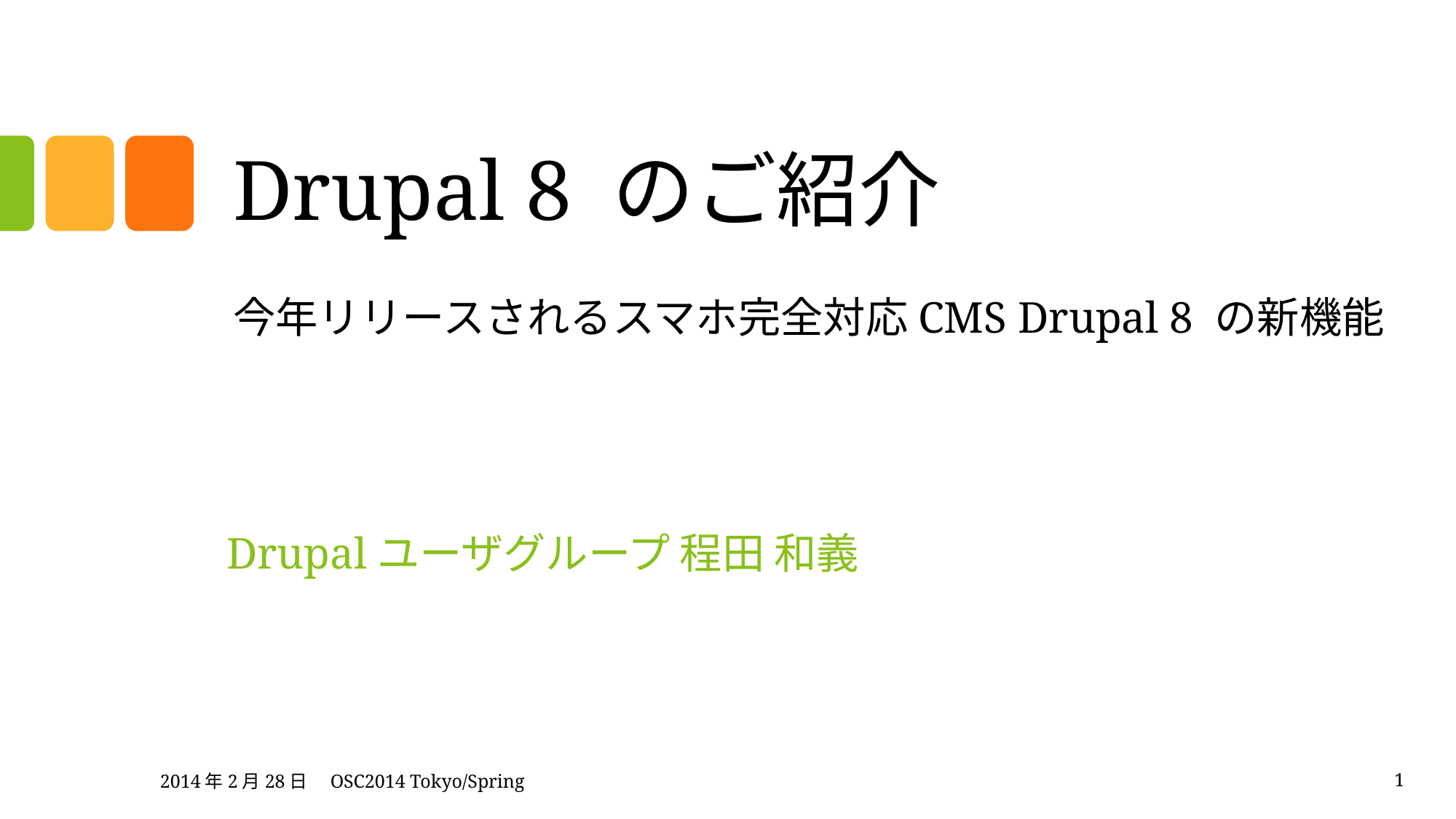

# Drupal 8 のご紹介
今年リリースされるスマホ完全対応CMS Drupal 8 の新機能
2014年2月28日　OSC2014 Tokyo/Spring
1